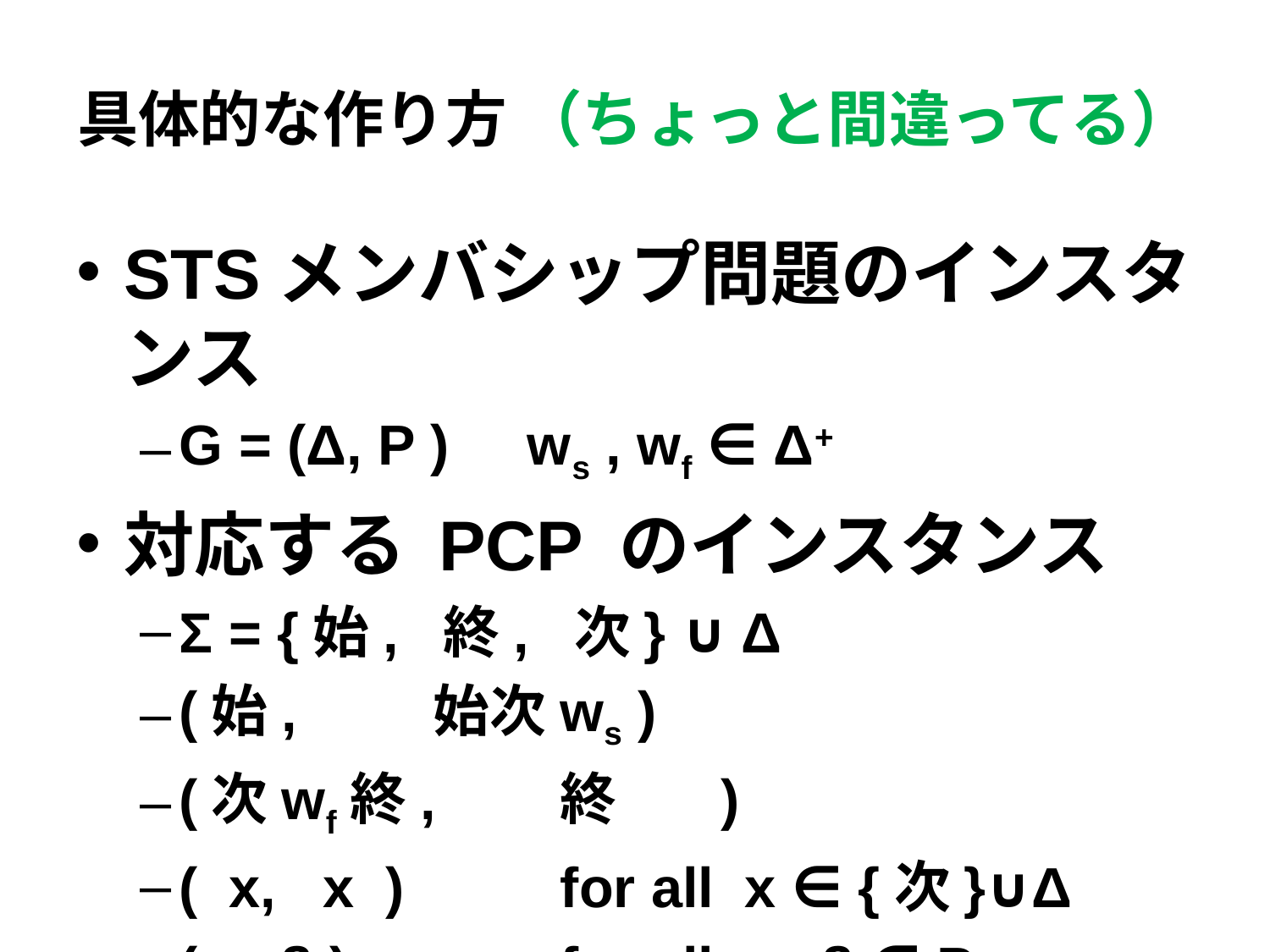

# 具体的な作り方 （ちょっと間違ってる）
STSメンバシップ問題のインスタンス
G = (Δ, P )     ws , wf ∈ Δ+
対応する PCP のインスタンス
Σ = {始,  終,  次} ∪ Δ
(始,		始次ws )
(次wf終,	終       )
(  x,   x  )		for all  x ∈ {次}∪Δ
( α, β )		for all α→β ∈ P